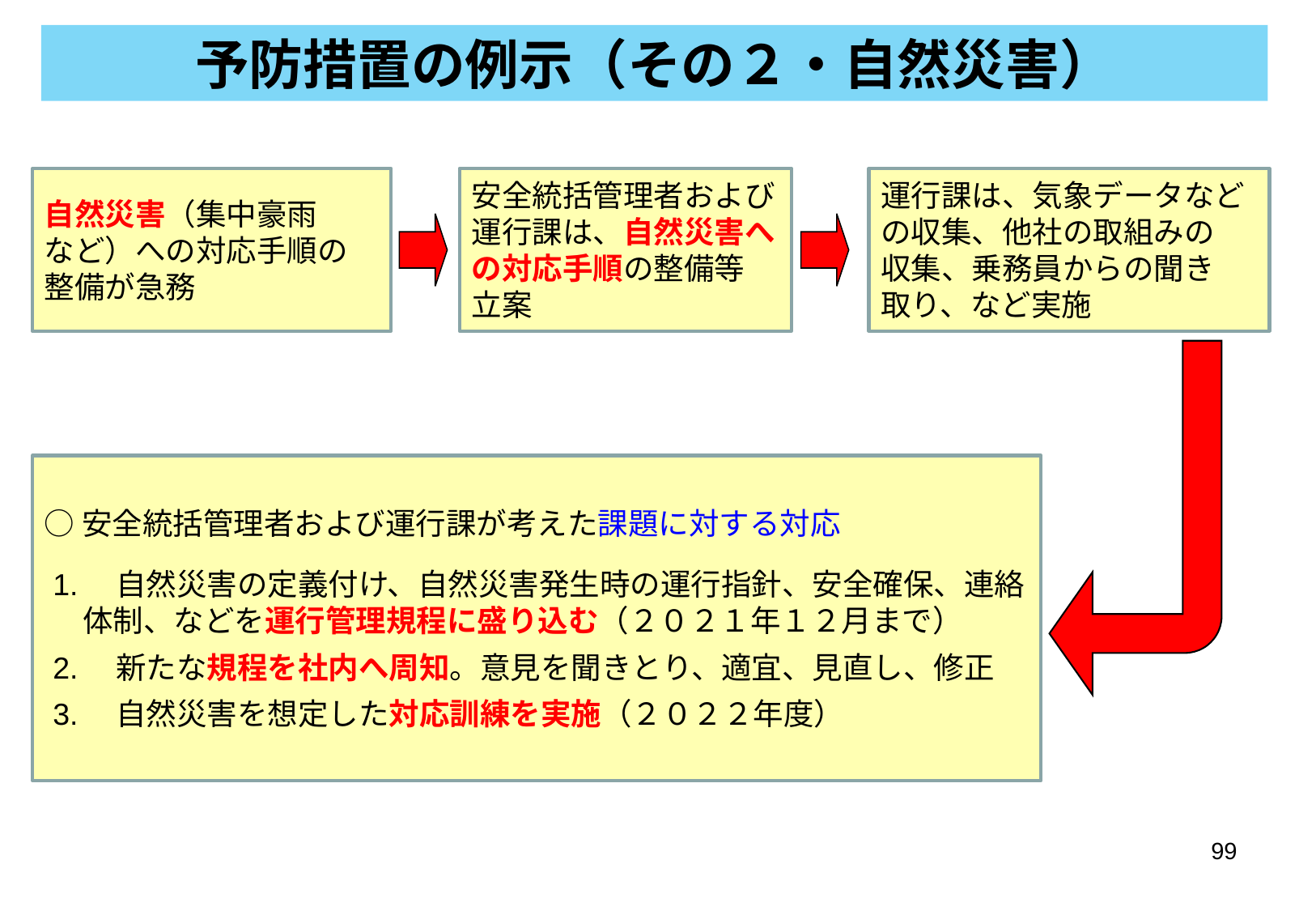

予防措置の例示（その２・自然災害）
自然災害（集中豪雨
など）への対応手順の
整備が急務
安全統括管理者および
運行課は、自然災害へ
の対応手順の整備等
立案
運行課は、気象データなど
の収集、他社の取組みの
収集、乗務員からの聞き
取り、など実施

○安全統括管理者および運行課が考えた課題に対する対応

 1.　自然災害の定義付け、自然災害発生時の運行指針、安全確保、連絡体制、などを運行管理規程に盛り込む（２０２１年１２月まで）
 2.　新たな規程を社内へ周知。意見を聞きとり、適宜、見直し、修正
 3.　自然災害を想定した対応訓練を実施（２０２２年度）
99